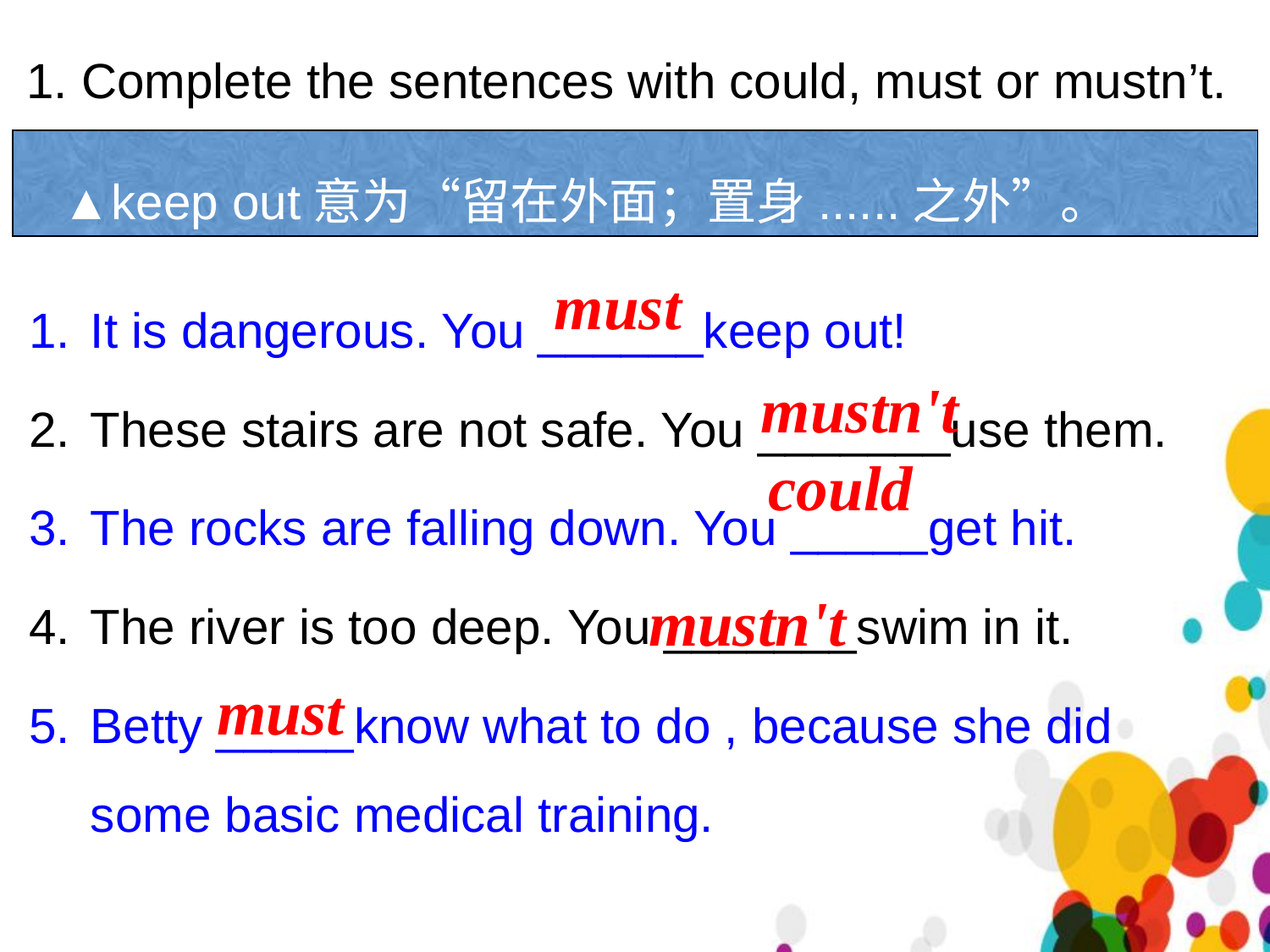

1. Complete the sentences with could, must or mustn’t.
▲keep out意为“留在外面；置身......之外”。
must
It is dangerous. You ______keep out!
These stairs are not safe. You _______use them.
The rocks are falling down. You _____get hit.
The river is too deep. You _______swim in it.
Betty _____know what to do , because she did some basic medical training.
mustn't
could
mustn't
must